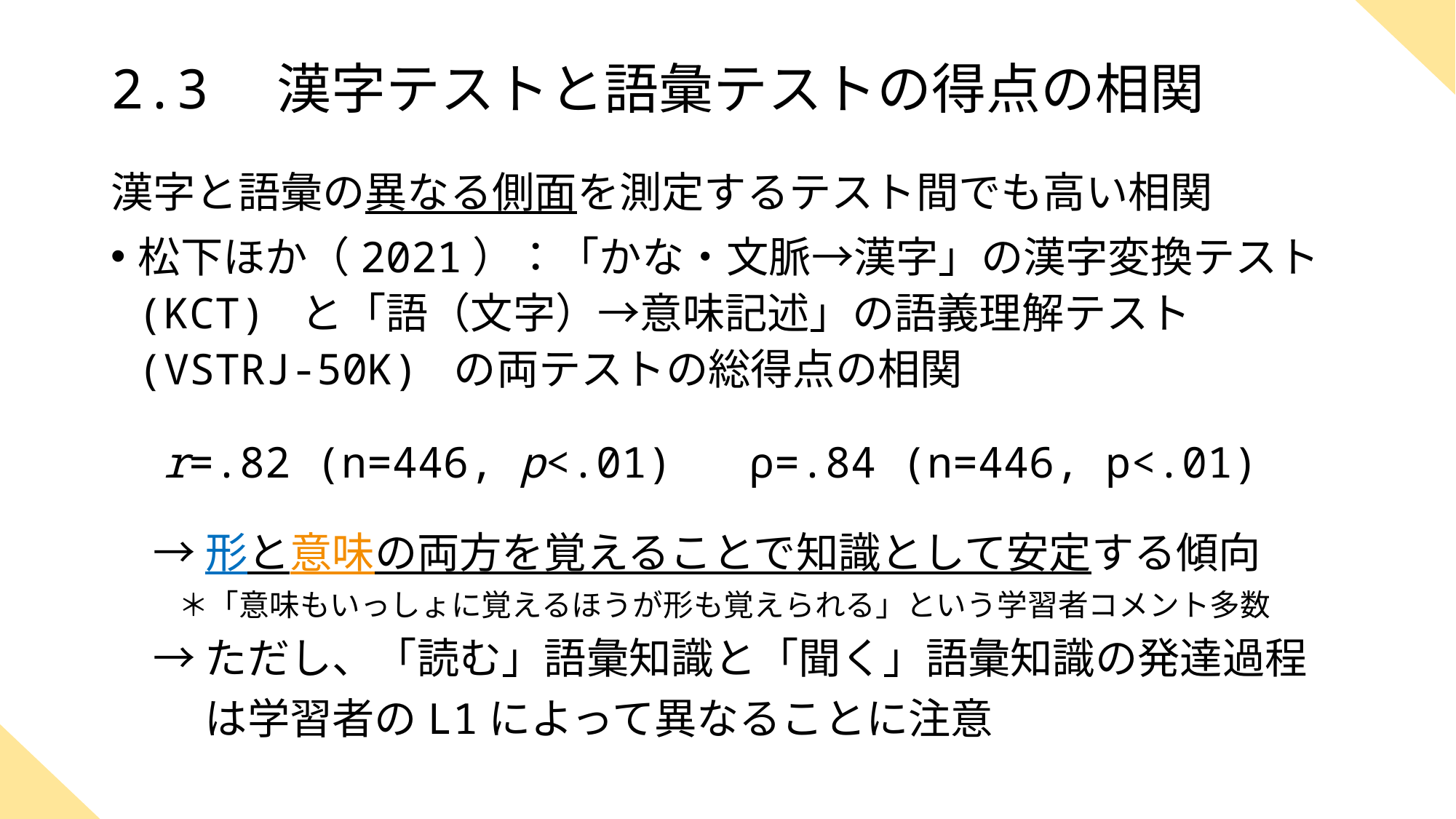

# 2.3　漢字テストと語彙テストの得点の相関
漢字と語彙の異なる側面を測定するテスト間でも高い相関
松下ほか（2021）：「かな・文脈→漢字」の漢字変換テスト (KCT) と「語（文字）→意味記述」の語義理解テスト (VSTRJ-50K) の両テストの総得点の相関

　r=.82 (n=446, p<.01)   ρ=.84 (n=446, p<.01)

　→ 形と意味の両方を覚えることで知識として安定する傾向
　　 ＊「意味もいっしょに覚えるほうが形も覚えられる」という学習者コメント多数
　→ ただし、「読む」語彙知識と「聞く」語彙知識の発達過程
　　 は学習者のL1によって異なることに注意